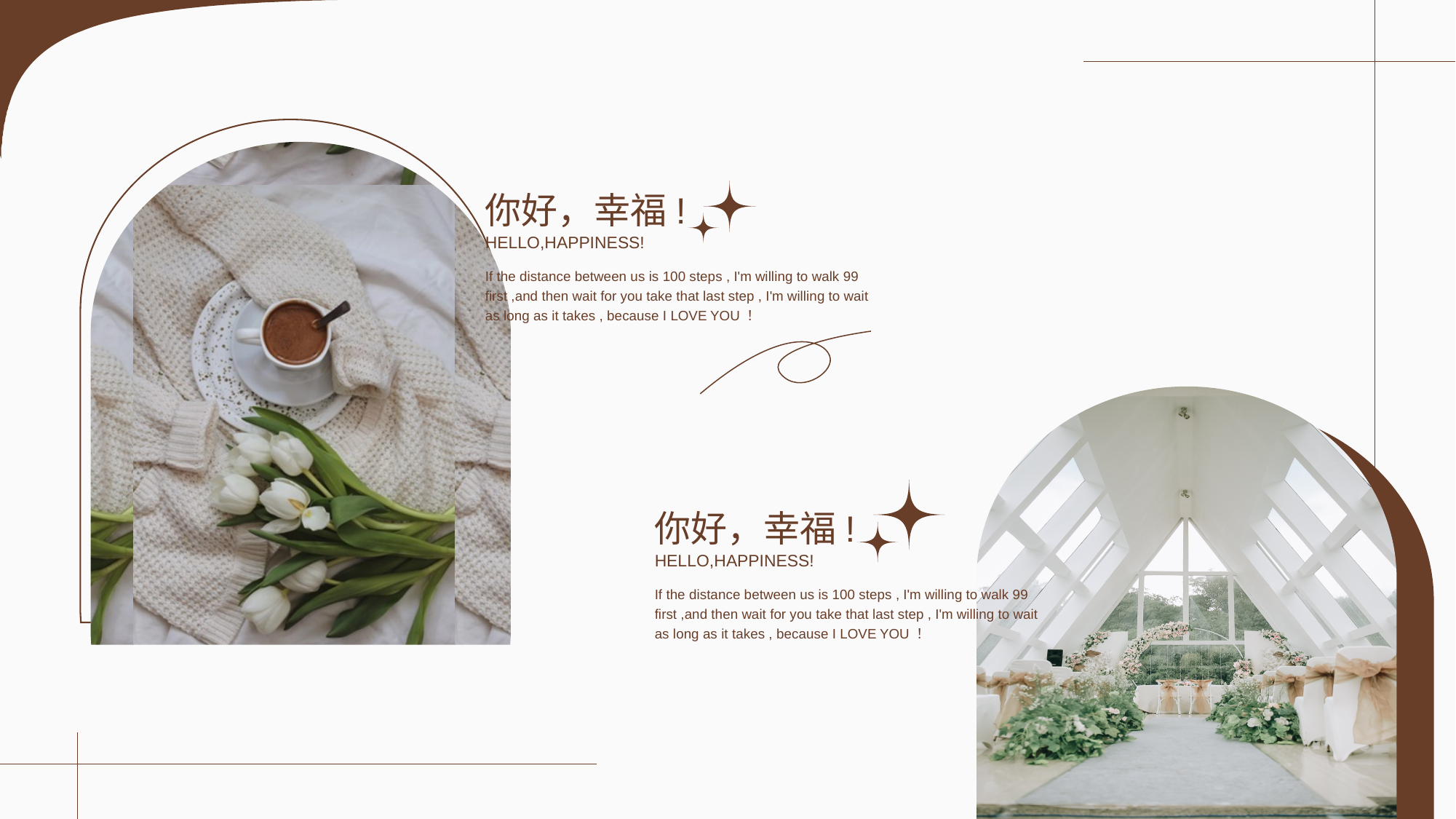

你好，幸福!

HELLO,HAPPINESS!
If the distance between us is 100 steps , I'm willing to walk 99 first ,and then wait for you take that last step , I'm willing to wait as long as it takes , because I LOVE YOU ！

你好，幸福!

HELLO,HAPPINESS!
If the distance between us is 100 steps , I'm willing to walk 99 first ,and then wait for you take that last step , I'm willing to wait as long as it takes , because I LOVE YOU ！